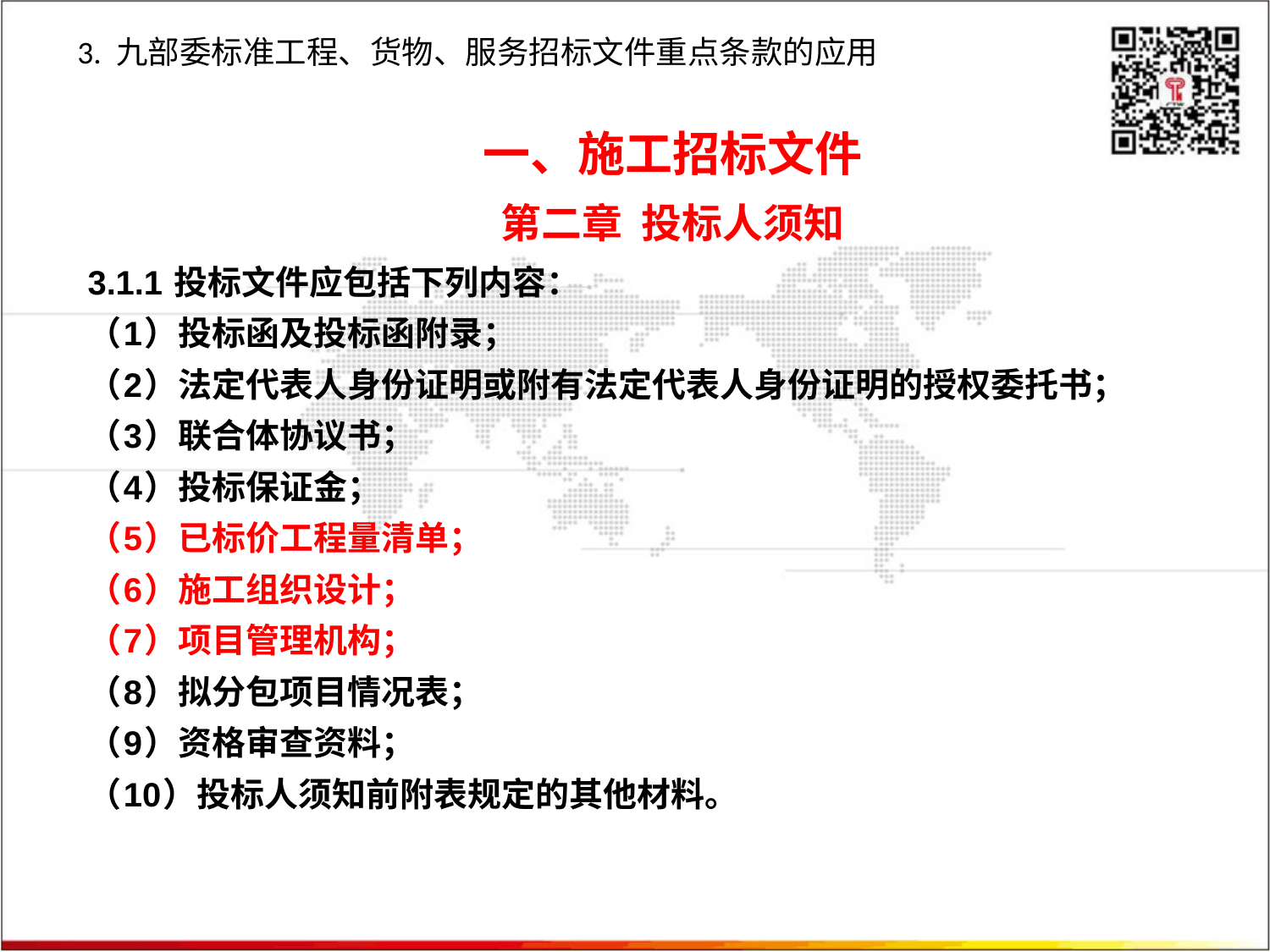

3. 九部委标准工程、货物、服务招标文件重点条款的应用
一、施工招标文件
第二章  投标人须知
3.1.1 投标文件应包括下列内容：
（1）投标函及投标函附录；
（2）法定代表人身份证明或附有法定代表人身份证明的授权委托书；
（3）联合体协议书；
（4）投标保证金；
（5）已标价工程量清单；
（6）施工组织设计；
（7）项目管理机构；
（8）拟分包项目情况表；
（9）资格审查资料；
（10）投标人须知前附表规定的其他材料。